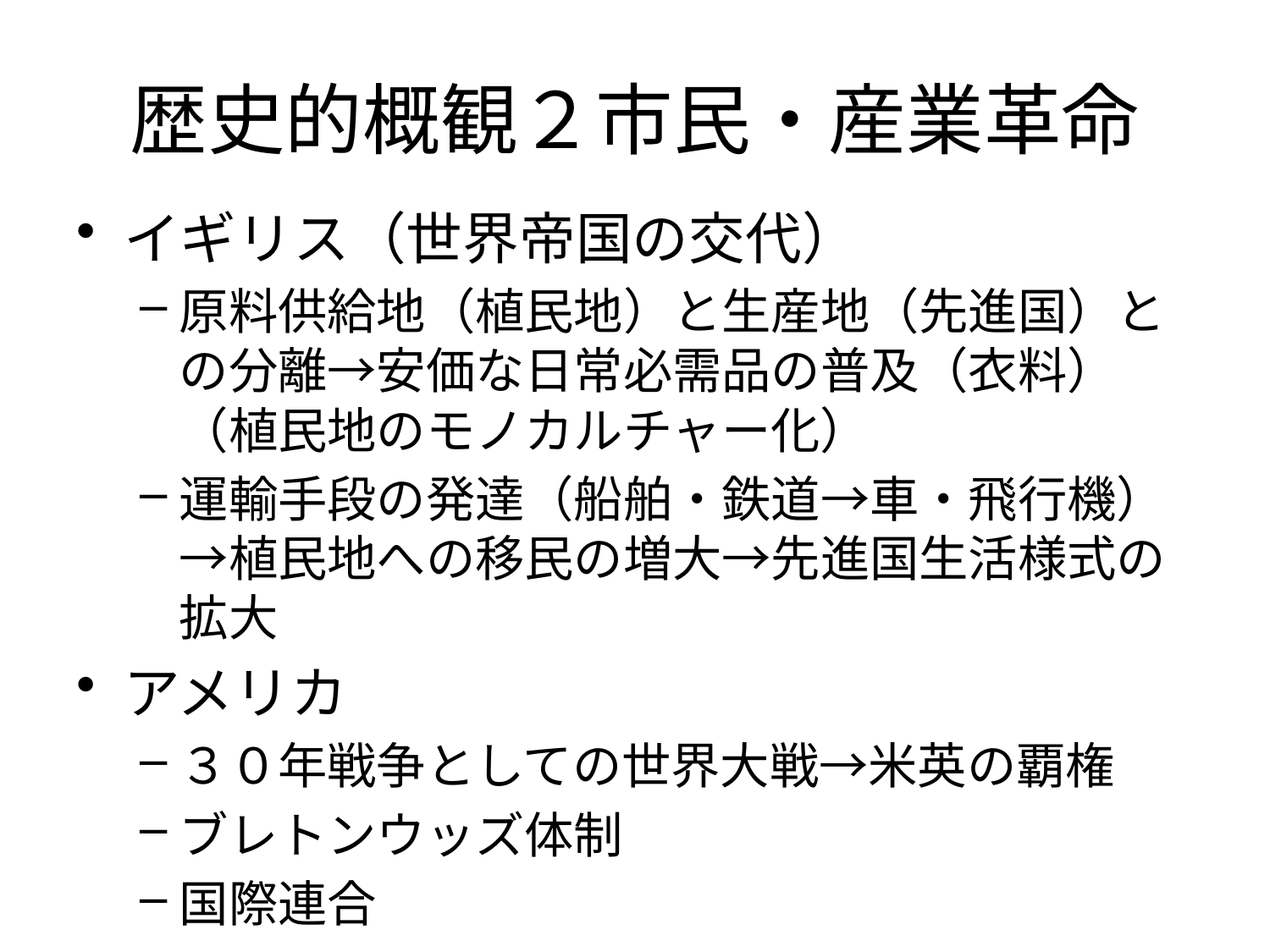

# 歴史的概観２市民・産業革命
イギリス（世界帝国の交代）
原料供給地（植民地）と生産地（先進国）との分離→安価な日常必需品の普及（衣料）（植民地のモノカルチャー化）
運輸手段の発達（船舶・鉄道→車・飛行機）→植民地への移民の増大→先進国生活様式の拡大
アメリカ
３０年戦争としての世界大戦→米英の覇権
ブレトンウッズ体制
国際連合